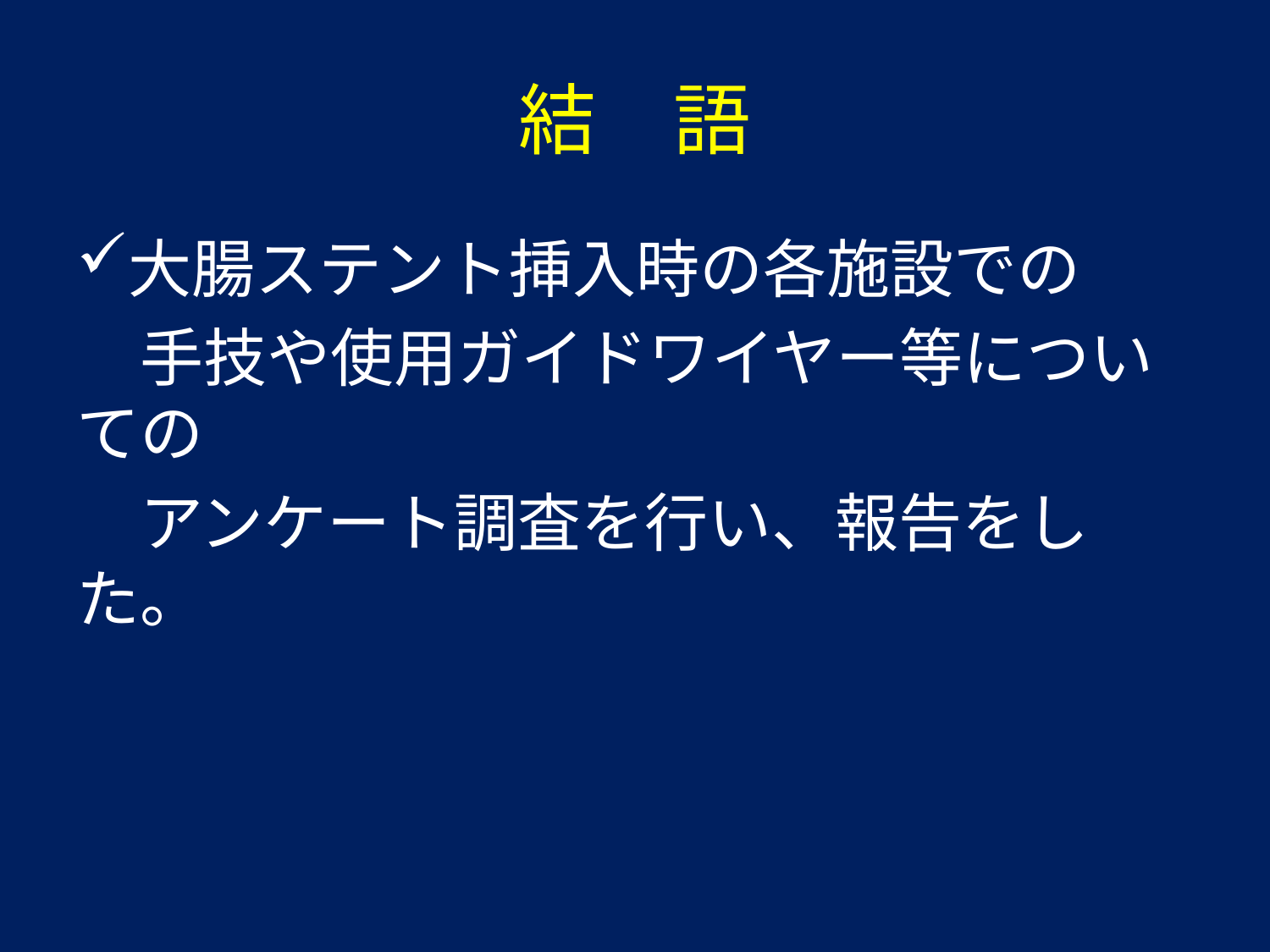

# 結　語
大腸ステント挿入時の各施設での
　手技や使用ガイドワイヤー等についての
　アンケート調査を行い、報告をした。